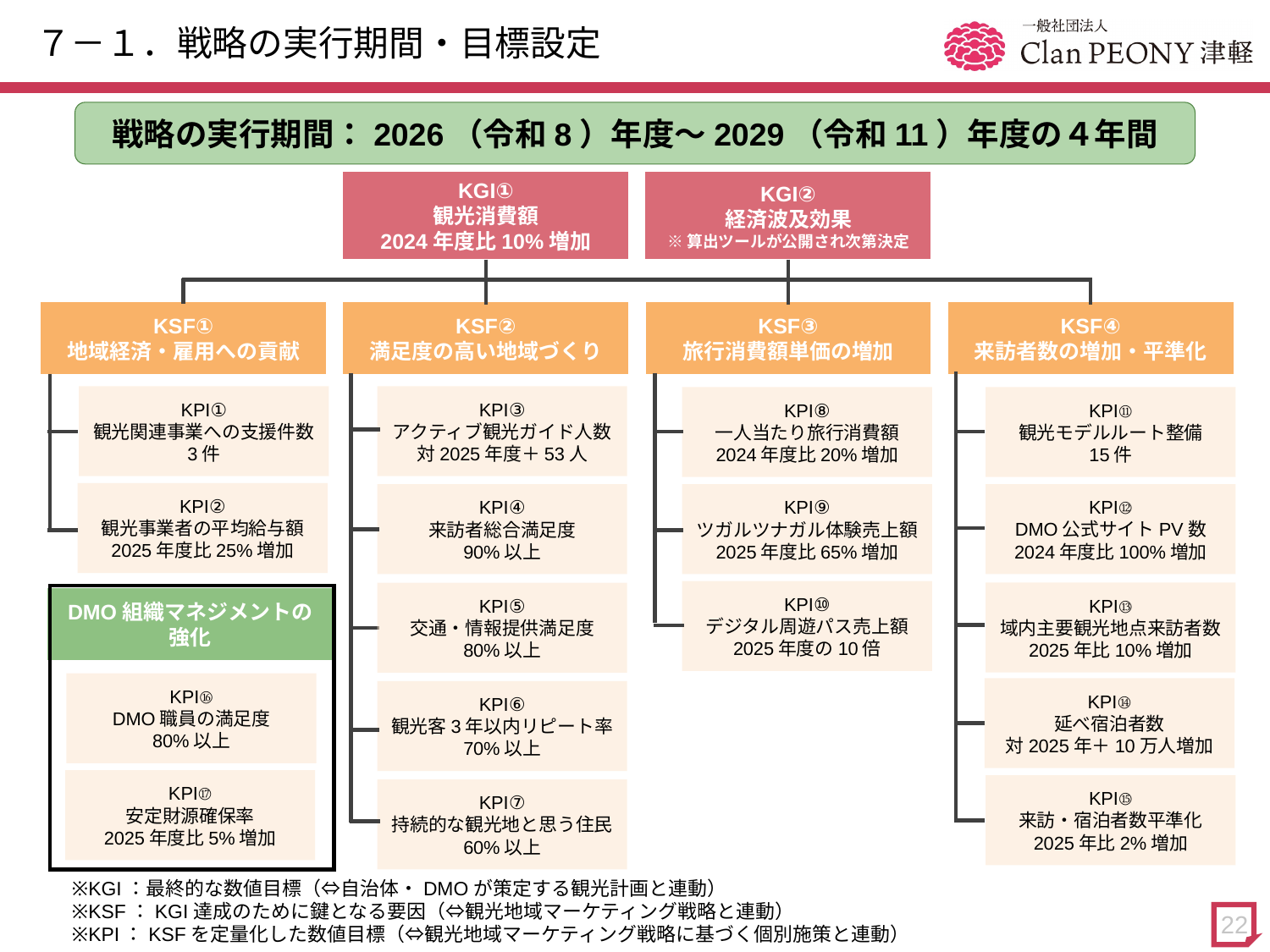

# ７－１．戦略の実行期間・目標設定
戦略の実行期間：2026（令和8）年度～2029（令和11）年度の４年間
KGI②
経済波及効果
※算出ツールが公開され次第決定
KGI①
観光消費額
2024年度比10%増加
KSF①
地域経済・雇用への貢献
KSF②
満足度の高い地域づくり
KSF③
旅行消費額単価の増加
KSF④
来訪者数の増加・平準化
KPI①
観光関連事業への支援件数
3件
KPI③
アクティブ観光ガイド人数
対2025年度＋53人
KPI⑧
一人当たり旅行消費額
2024年度比20%増加
KPI⑪
観光モデルルート整備
15件
KPI②
観光事業者の平均給与額
2025年度比25%増加
KPI⑫
DMO公式サイトPV数
2024年度比100%増加
KPI⑨
ツガルツナガル体験売上額
2025年度比65%増加
KPI④
来訪者総合満足度
90%以上
KPI⑩
デジタル周遊パス売上額
2025年度の10倍
KPI⑬
域内主要観光地点来訪者数
2025年比10%増加
KPI⑤
交通・情報提供満足度
80%以上

DMO組織マネジメントの強化
KPI⑯
DMO職員の満足度
80%以上
KPI⑭
延べ宿泊者数
対2025年＋10万人増加
KPI⑥
観光客3年以内リピート率
70%以上
KPI⑰
安定財源確保率
2025年度比5%増加
KPI⑮
来訪・宿泊者数平準化
2025年比2%増加
KPI⑦
持続的な観光地と思う住民
60%以上
※KGI：最終的な数値目標（⇔自治体・DMOが策定する観光計画と連動）
※KSF：KGI達成のために鍵となる要因（⇔観光地域マーケティング戦略と連動）
※KPI：KSFを定量化した数値目標（⇔観光地域マーケティング戦略に基づく個別施策と連動）
22